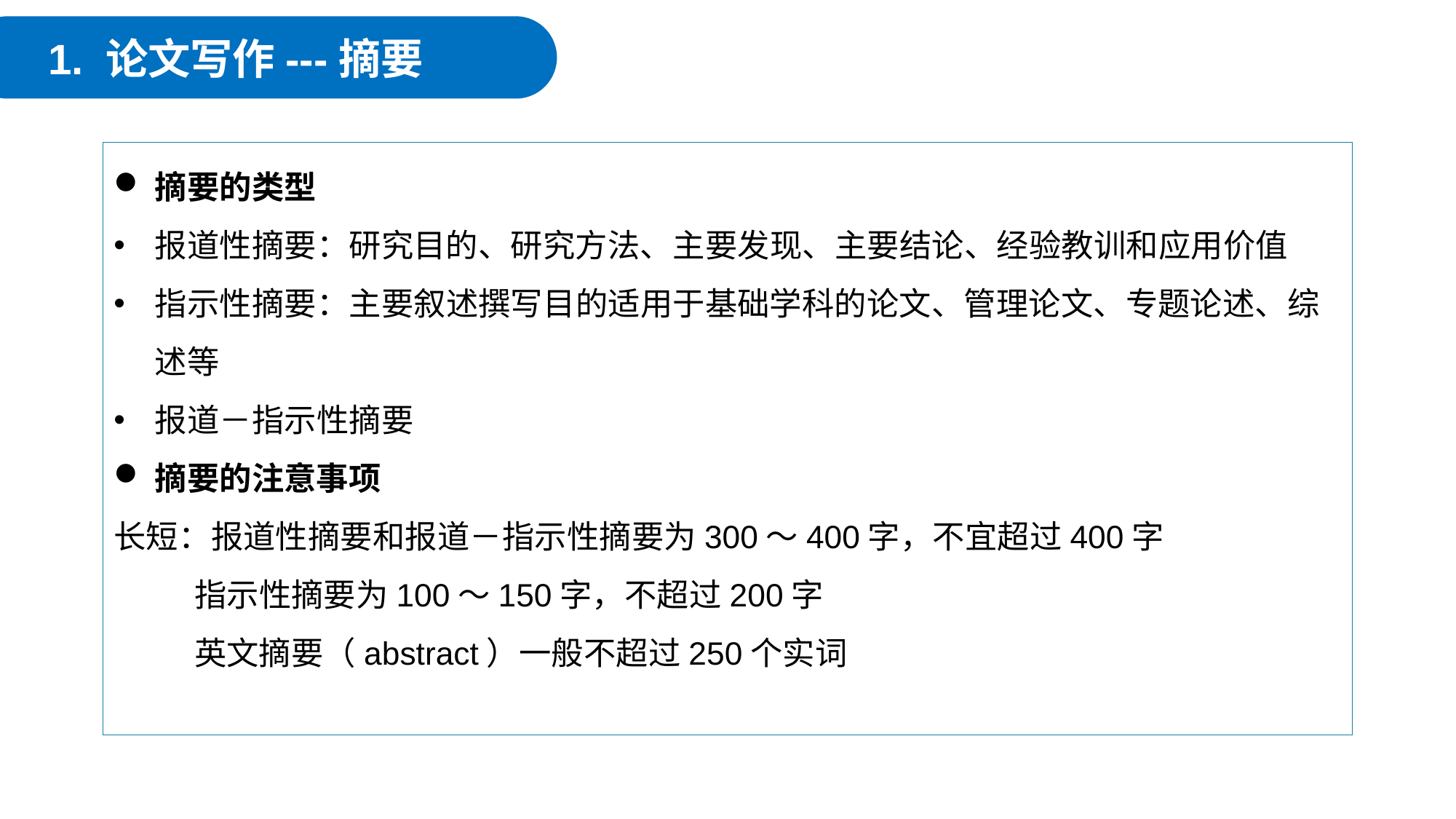

1. 论文写作---摘要
摘要的类型
报道性摘要：研究目的、研究方法、主要发现、主要结论、经验教训和应用价值
指示性摘要：主要叙述撰写目的适用于基础学科的论文、管理论文、专题论述、综述等
报道－指示性摘要
摘要的注意事项
长短：报道性摘要和报道－指示性摘要为300～400字，不宜超过400字
          指示性摘要为100～150字，不超过200字
          英文摘要（abstract）一般不超过250个实词